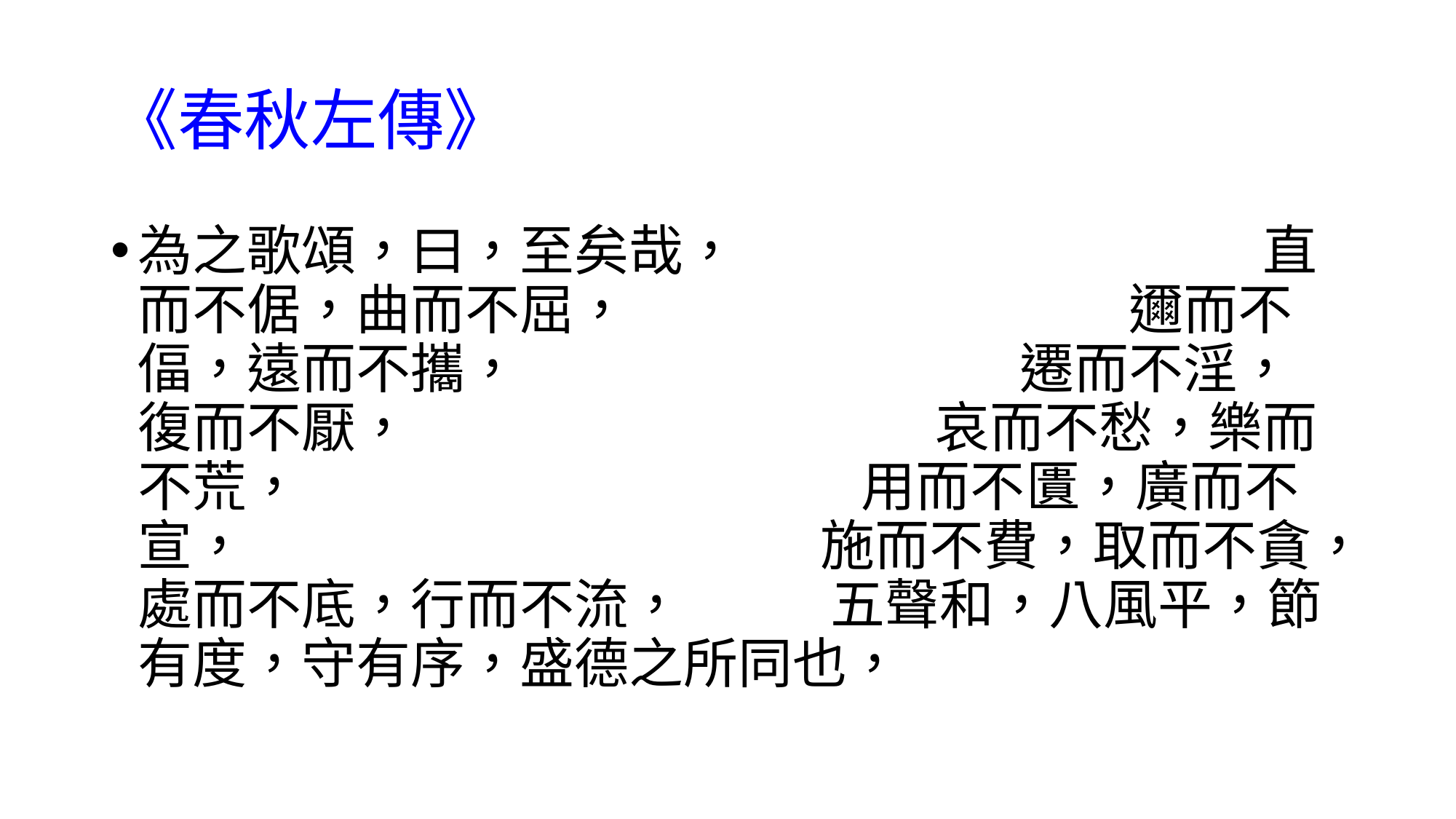

# 《春秋左傳》
為之歌頌，曰，至矣哉，                                           直而不倨，曲而不屈，                                         邇而不偪，遠而不攜，                                         遷而不淫，復而不厭，                                           哀而不愁，樂而不荒，                                              用而不匱，廣而不宣，                                               施而不費，取而不貪，處而不底，行而不流，            五聲和，八風平，節有度，守有序，盛德之所同也，